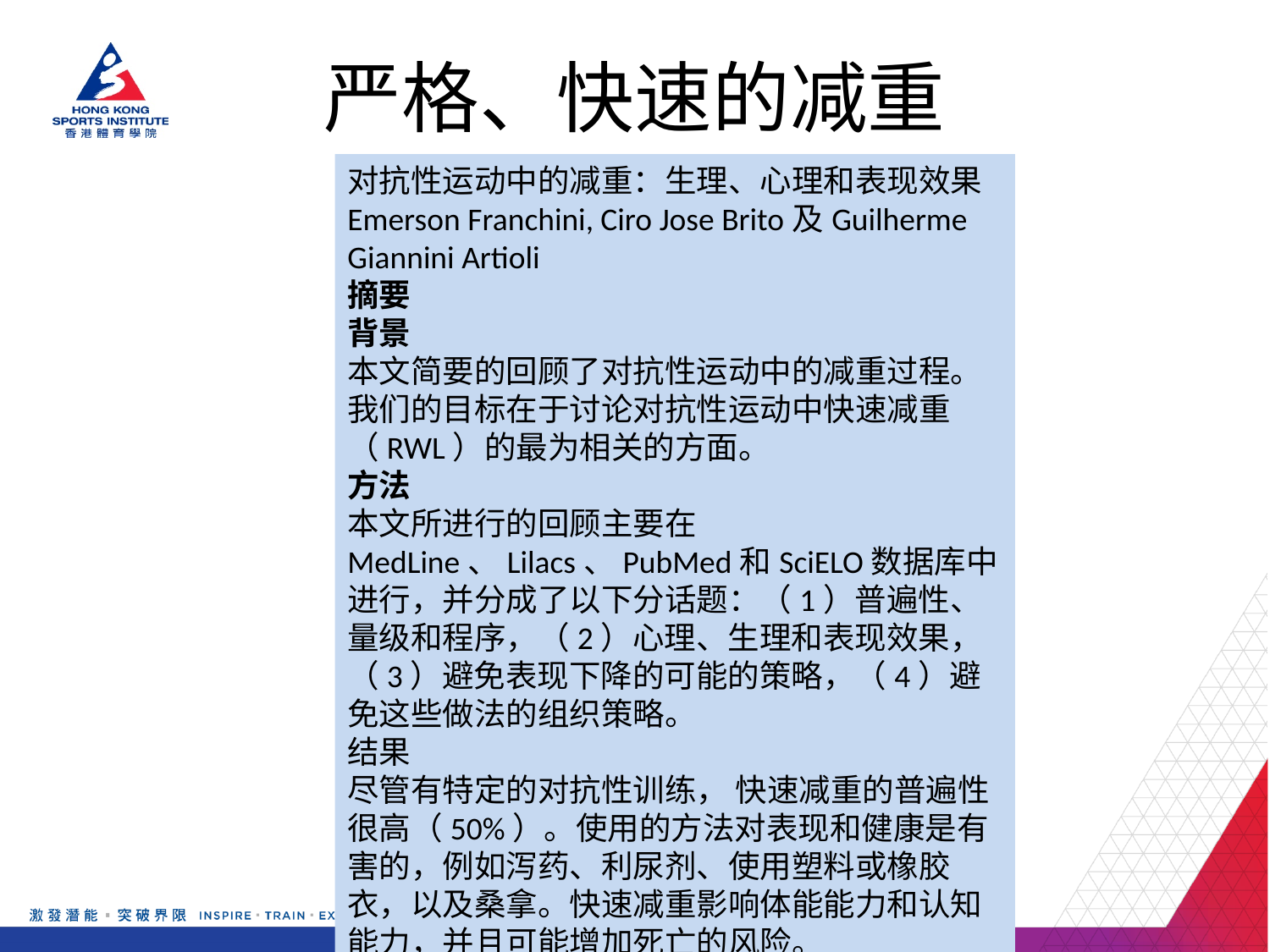

# 严格、快速的减重
对抗性运动中的减重：生理、心理和表现效果
Emerson Franchini, Ciro Jose Brito及Guilherme Giannini Artioli
摘要
背景
本文简要的回顾了对抗性运动中的减重过程。我们的目标在于讨论对抗性运动中快速减重（RWL）的最为相关的方面。
方法
本文所进行的回顾主要在MedLine、Lilacs、PubMed和SciELO数据库中进行，并分成了以下分话题：（1）普遍性、量级和程序，（2）心理、生理和表现效果，（3）避免表现下降的可能的策略，（4）避免这些做法的组织策略。
结果
尽管有特定的对抗性训练， 快速减重的普遍性很高（50%）。使用的方法对表现和健康是有害的，例如泻药、利尿剂、使用塑料或橡胶衣，以及桑拿。快速减重影响体能能力和认知能力，并且可能增加死亡的风险。